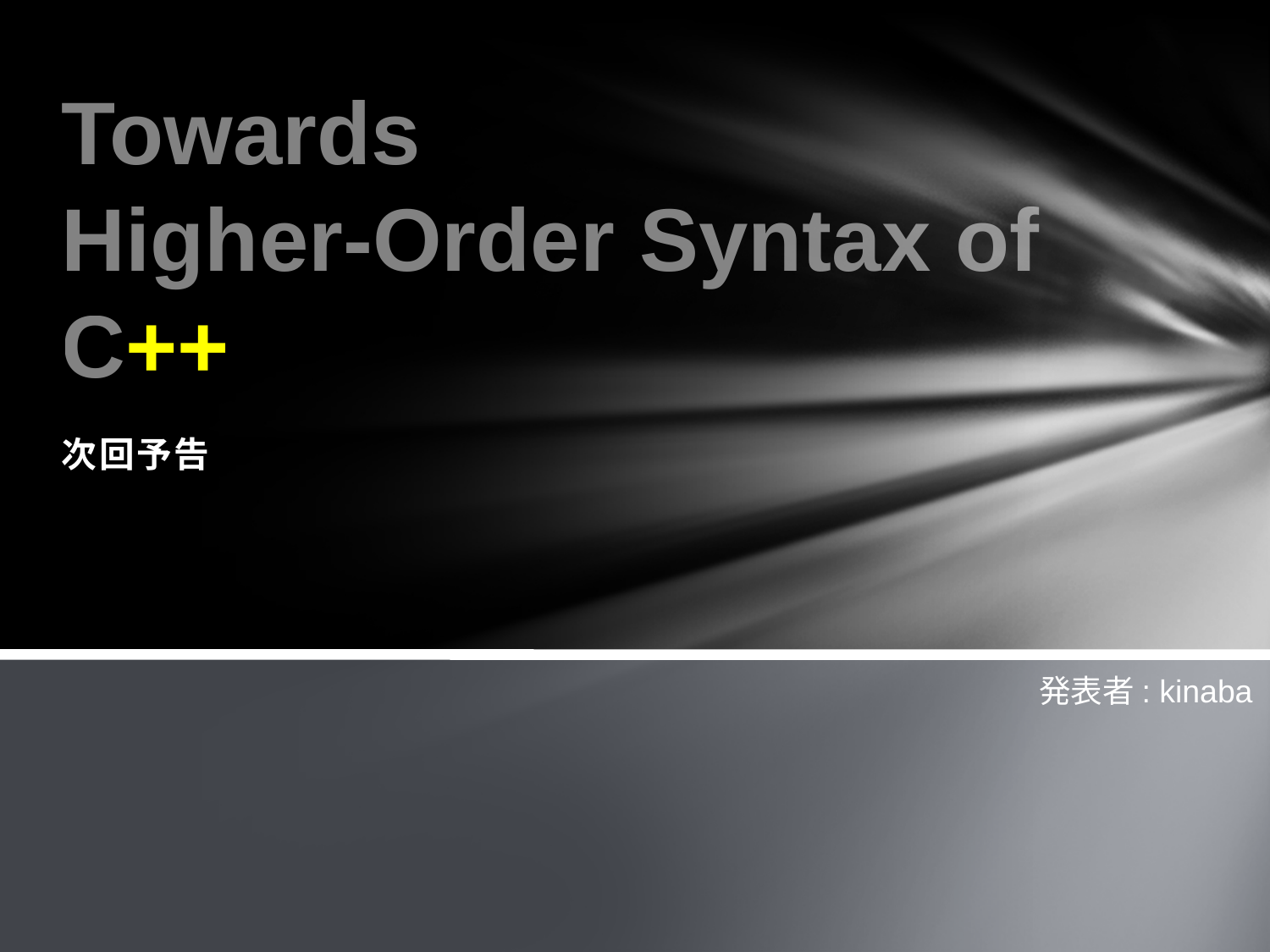

# Towards Higher-Order Syntax of C++
次回予告
発表者: kinaba